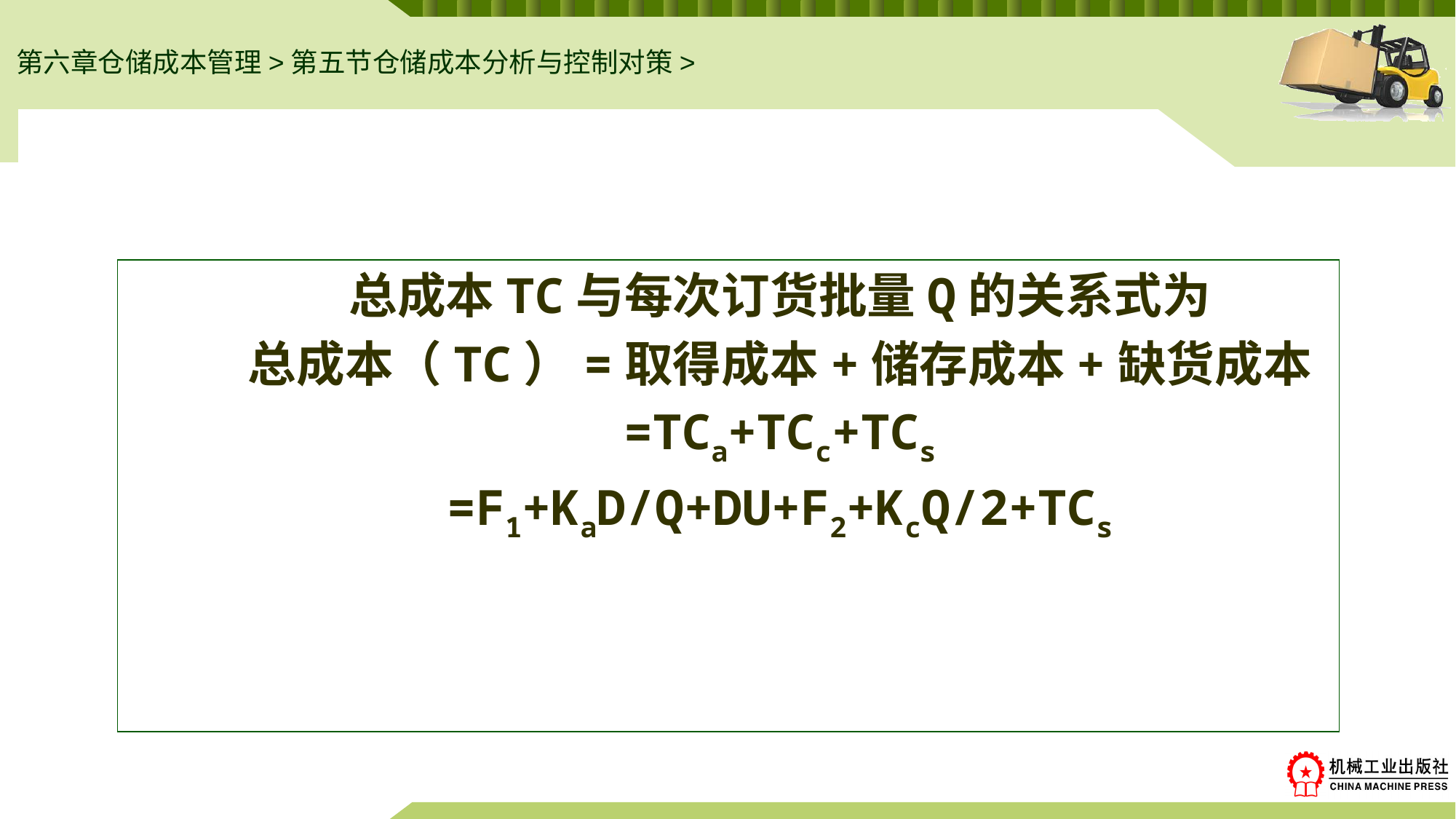

第六章仓储成本管理>第五节仓储成本分析与控制对策>
总成本TC与每次订货批量Q的关系式为
总成本（TC）=取得成本+储存成本+缺货成本
=TCa+TCc+TCs
=F1+KaD/Q+DU+F2+KcQ/2+TCs